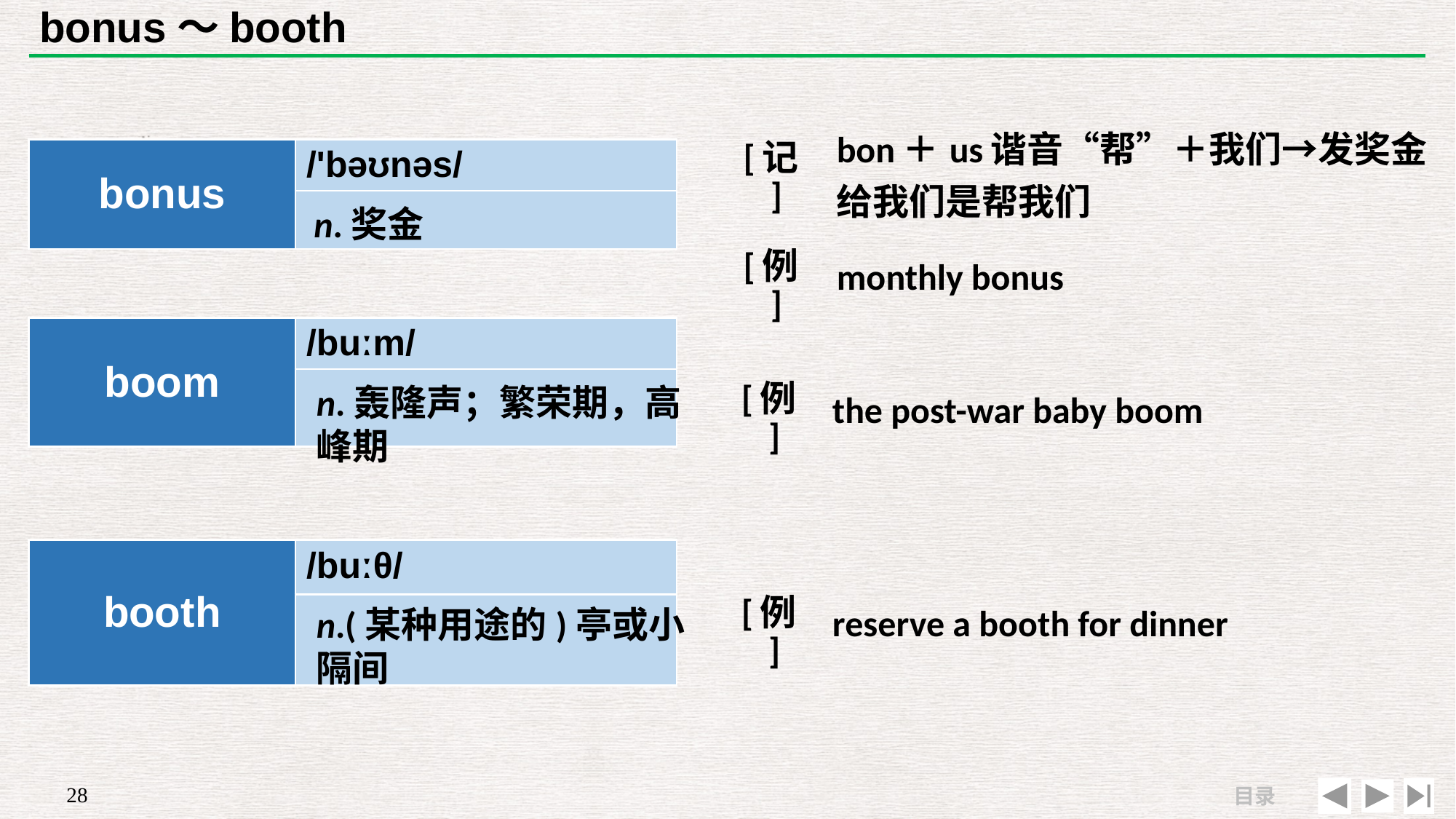

# bonus～booth

| [记] | bon＋us谐音“帮”＋我们→发奖金给我们是帮我们 |
| --- | --- |
| [例] | monthly bonus |
| bonus | /'bəʊnəs/ |
| --- | --- |
|  |  |
n.奖金
|  |  |
| --- | --- |
| [例] | the post-war baby boom |
| boom | /buːm/ |
| --- | --- |
|  |  |
n.轰隆声；繁荣期，高峰期
|  |  |
| --- | --- |
| [例] | reserve a booth for dinner |
| booth | /buːθ/ |
| --- | --- |
|  |  |
n.(某种用途的)亭或小隔间